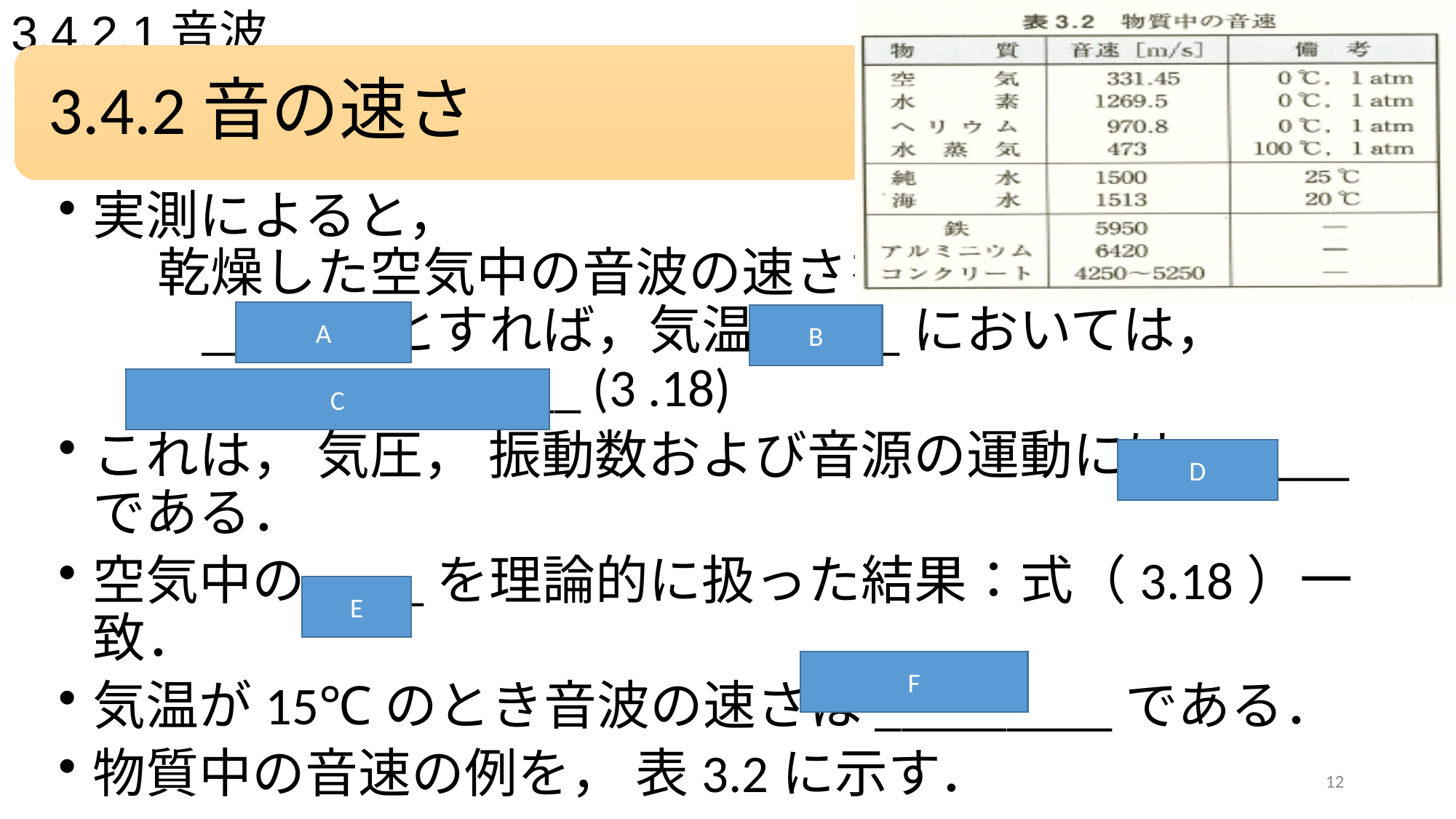

# 3.4.2.1音波
3.4.2音の速さ
実測によると，
　 乾燥した空気中の音波の速さを
	______ とすれば，気温_____においては，
　________________ (3 .18)
これは， 気圧， 振動数および音源の運動には______である．
空気中の____を理論的に扱った結果：式（3.18）一致．
気温が15℃のとき音波の速さは_________である．
物質中の音速の例を， 表3.2に示す．

A
B
C
D
E
F
12